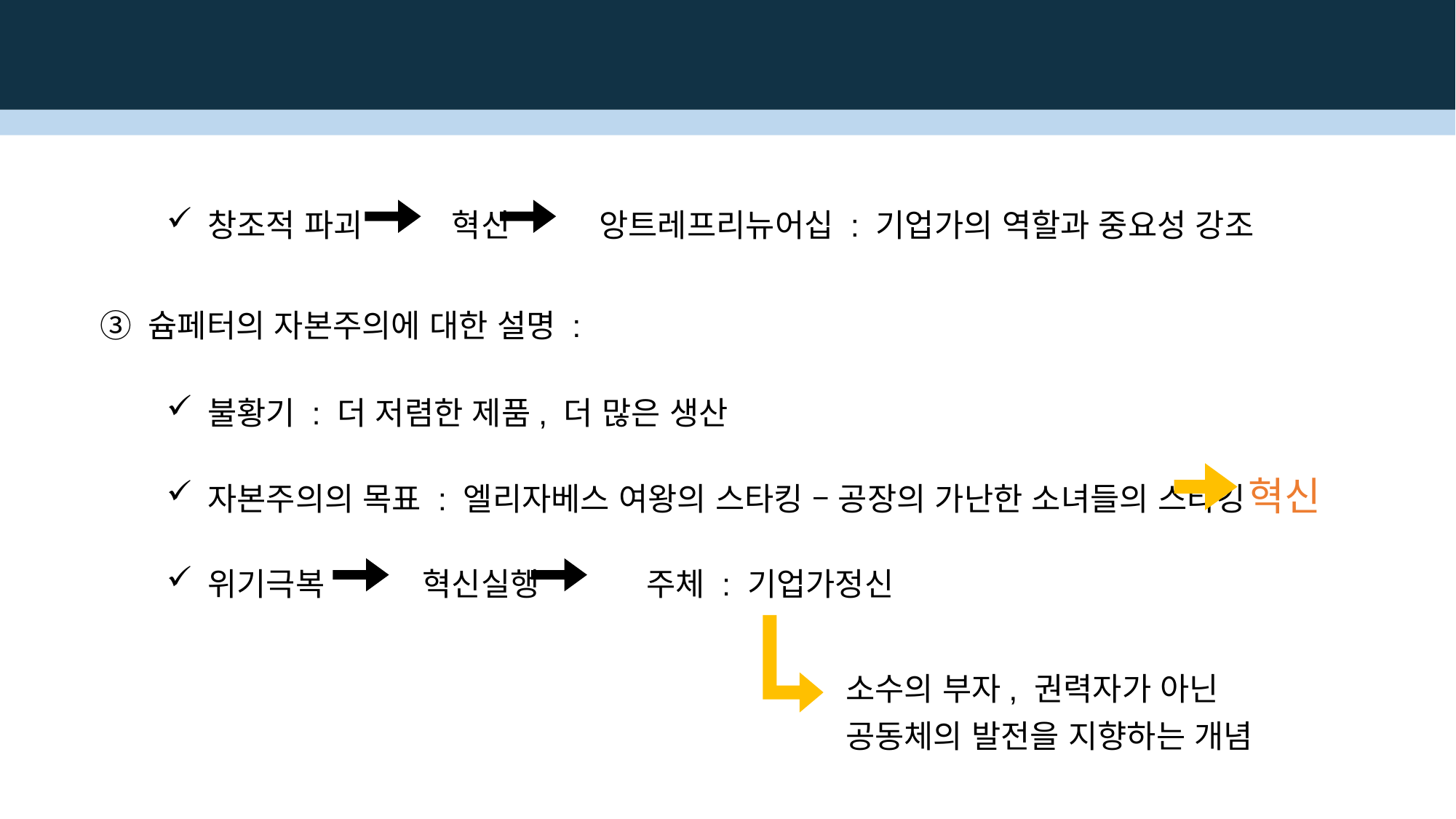

창조적 파괴          혁신          앙트레프리뉴어십 : 기업가의 역할과 중요성 강조

③ 슘페터의 자본주의에 대한 설명 :
불황기 : 더 저렴한 제품, 더 많은 생산
자본주의의 목표 : 엘리자베스 여왕의 스타킹 – 공장의 가난한 소녀들의 스타킹
위기극복           혁신실행            주체 : 기업가정신
혁신

소수의 부자, 권력자가 아닌
공동체의 발전을 지향하는 개념